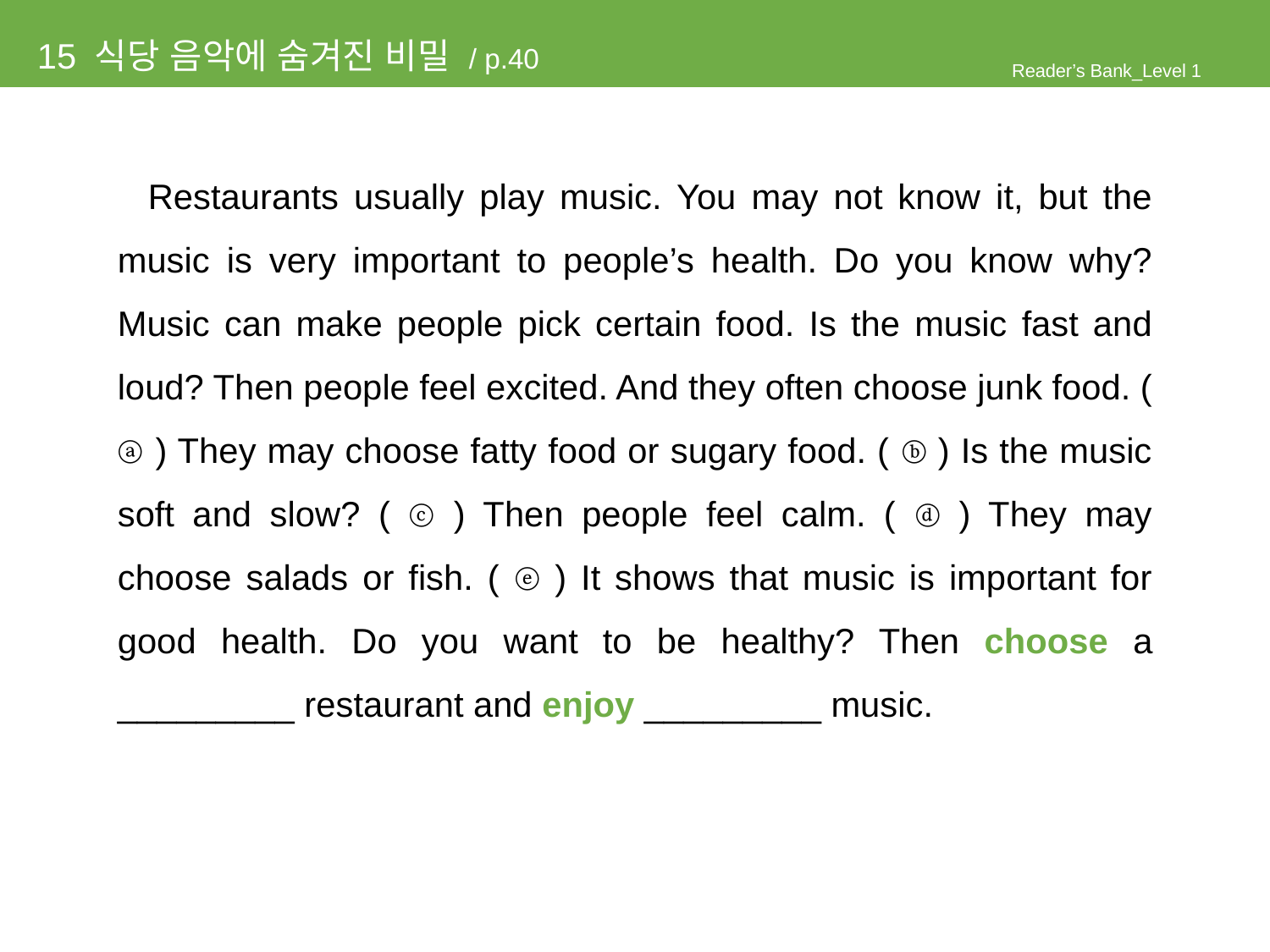

# 15 식당 음악에 숨겨진 비밀 / p.40
Reader’s Bank_Level 1

  Restaurants usually play music. You may not know it, but the music is very important to people’s health. Do you know why? Music can make people pick certain food. Is the music fast and loud? Then people feel excited. And they often choose junk food. ( ⓐ ) They may choose fatty food or sugary food. ( ⓑ ) Is the music soft and slow? ( ⓒ ) Then people feel calm. ( ⓓ ) They may choose salads or fish. ( ⓔ ) It shows that music is important for good health. Do you want to be healthy? Then choose a _________ restaurant and enjoy _________ music.